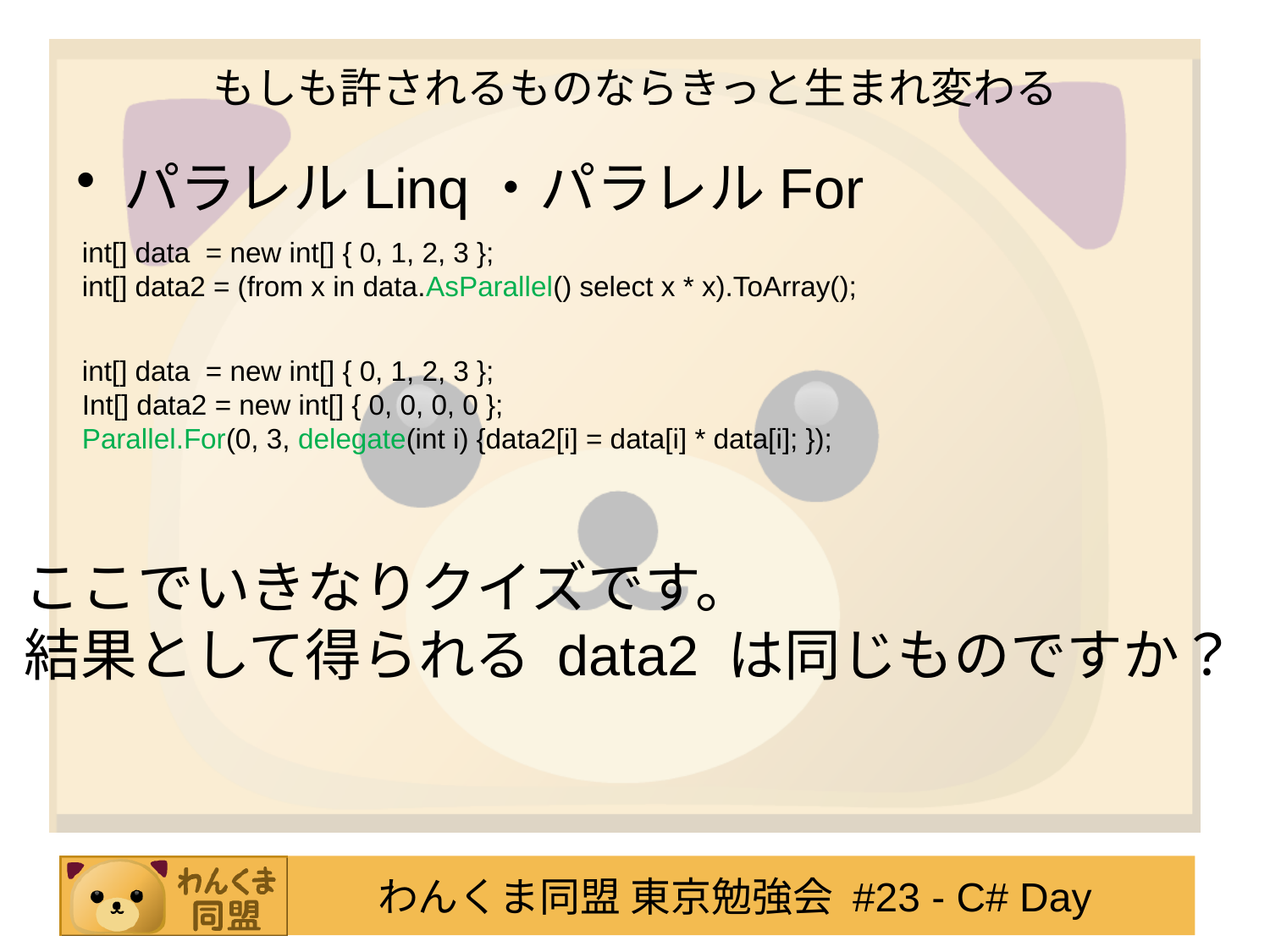

# もしも許されるものならきっと生まれ変わる
パラレルLinq・パラレルFor
int[] data  = new int[] { 0, 1, 2, 3 };
int[] data2 = (from x in data.AsParallel() select x * x).ToArray();
int[] data  = new int[] { 0, 1, 2, 3 };
Int[] data2 = new int[] { 0, 0, 0, 0 };
Parallel.For(0, 3, delegate(int i) {data2[i] = data[i] * data[i]; });
ここでいきなりクイズです。
結果として得られる data2 は同じものですか？